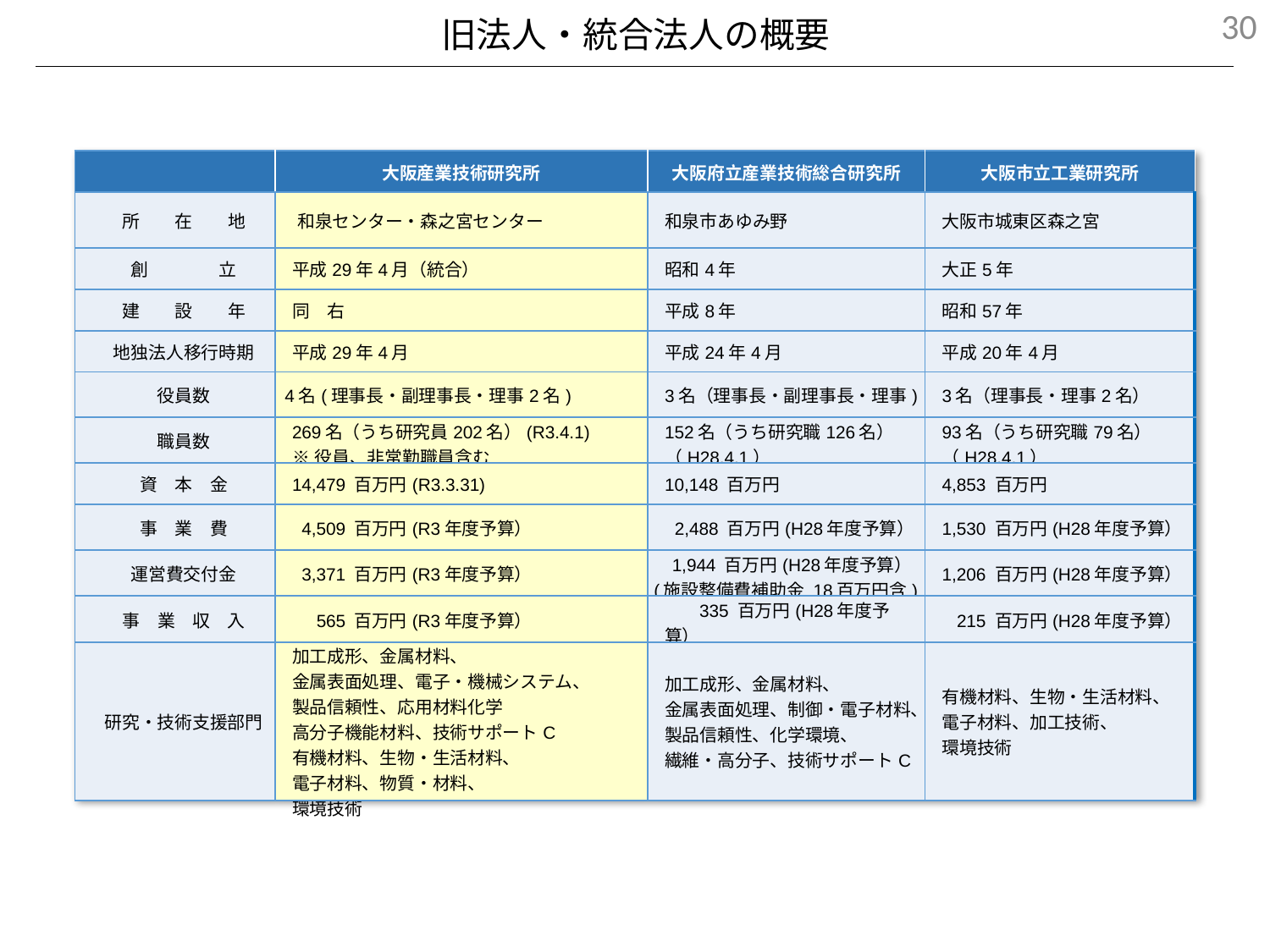

30
旧法人・統合法人の概要
|  | 大阪産業技術研究所 | 大阪府立産業技術総合研究所 | 大阪市立工業研究所 |
| --- | --- | --- | --- |
| 所　　在　　地 | 和泉センター・森之宮センター | 和泉市あゆみ野 | 大阪市城東区森之宮 |
| 創　　　　立 | 平成29年4月（統合） | 昭和4年 | 大正5年 |
| 建　　設　　年 | 同　右 | 平成8年 | 昭和57年 |
| 地独法人移行時期 | 平成29年4月 | 平成24年4月 | 平成20年4月 |
| 役員数 | 4名(理事長・副理事長・理事2名) | 3名（理事長・副理事長・理事) | 3名（理事長・理事2名） |
| 職員数 | 269名（うち研究員202名）(R3.4.1) ※役員、非常勤職員含む | 152名（うち研究職126名） （H28.4.1） | 93名（うち研究職79名） （H28.4.1） |
| 資　本　金 | 14,479 百万円(R3.3.31) | 10,148 百万円 | 4,853 百万円 |
| 事　業　費 | 4,509 百万円(R3年度予算） | 2,488 百万円(H28年度予算） | 1,530 百万円(H28年度予算） |
| 運営費交付金 | 3,371 百万円(R3年度予算） | 1,944 百万円(H28年度予算） (施設整備費補助金 18百万円含) | 1,206 百万円(H28年度予算） |
| 事　業　収　入 | 565 百万円(R3年度予算） | 335 百万円(H28年度予算） | 215 百万円(H28年度予算） |
| 研究・技術支援部門 | 加工成形、金属材料、 金属表面処理、電子・機械システム、 製品信頼性、応用材料化学 高分子機能材料、技術サポートC 有機材料、生物・生活材料、 電子材料、物質・材料、 環境技術 | 加工成形、金属材料、 金属表面処理、制御・電子材料、 製品信頼性、化学環境、 繊維・高分子、技術サポートC | 有機材料、生物・生活材料、 電子材料、加工技術、 環境技術 |